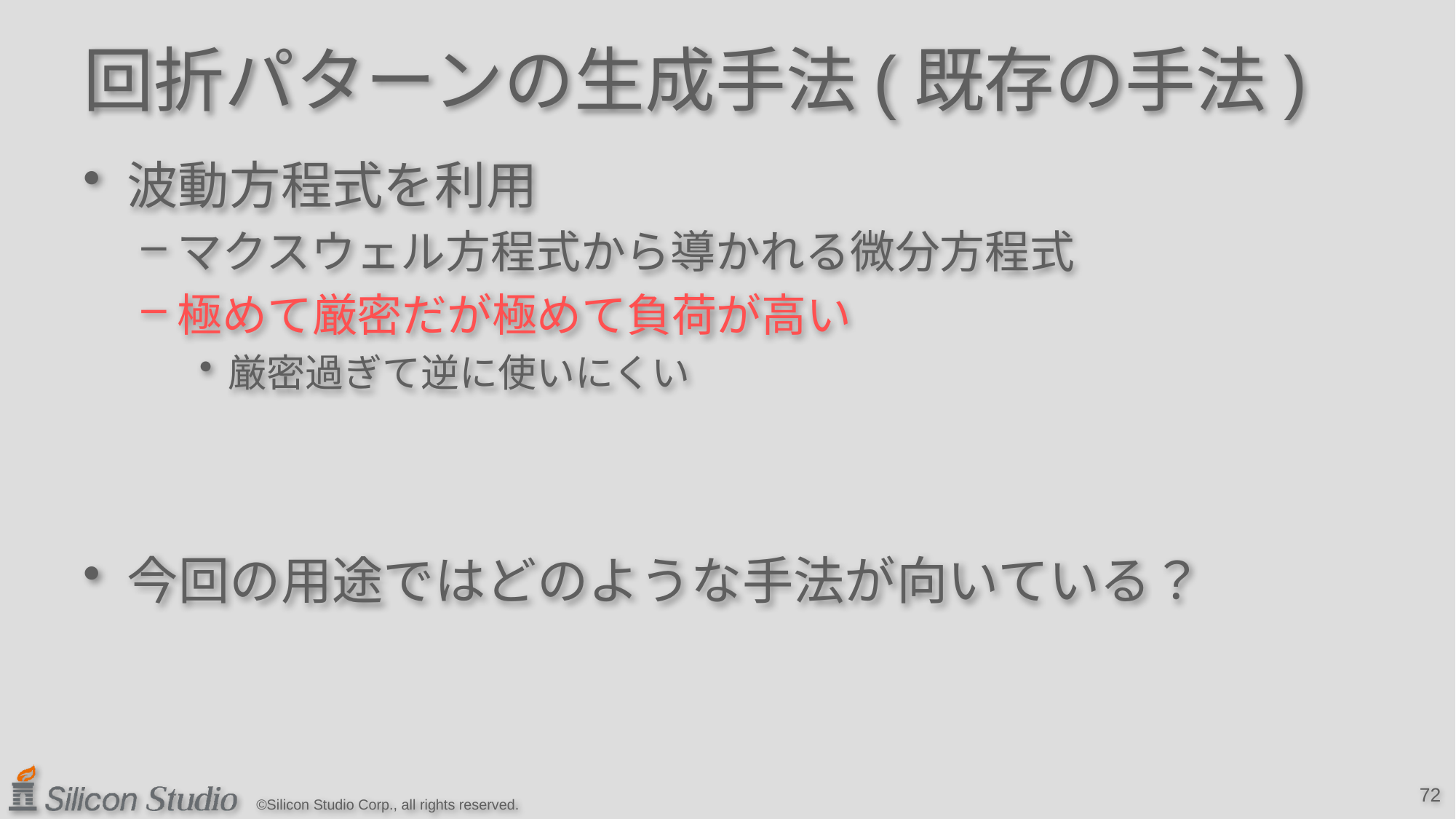

# 回折パターンの生成手法(既存の手法)
波動方程式を利用
マクスウェル方程式から導かれる微分方程式
極めて厳密だが極めて負荷が高い
厳密過ぎて逆に使いにくい

今回の用途ではどのような手法が向いている？